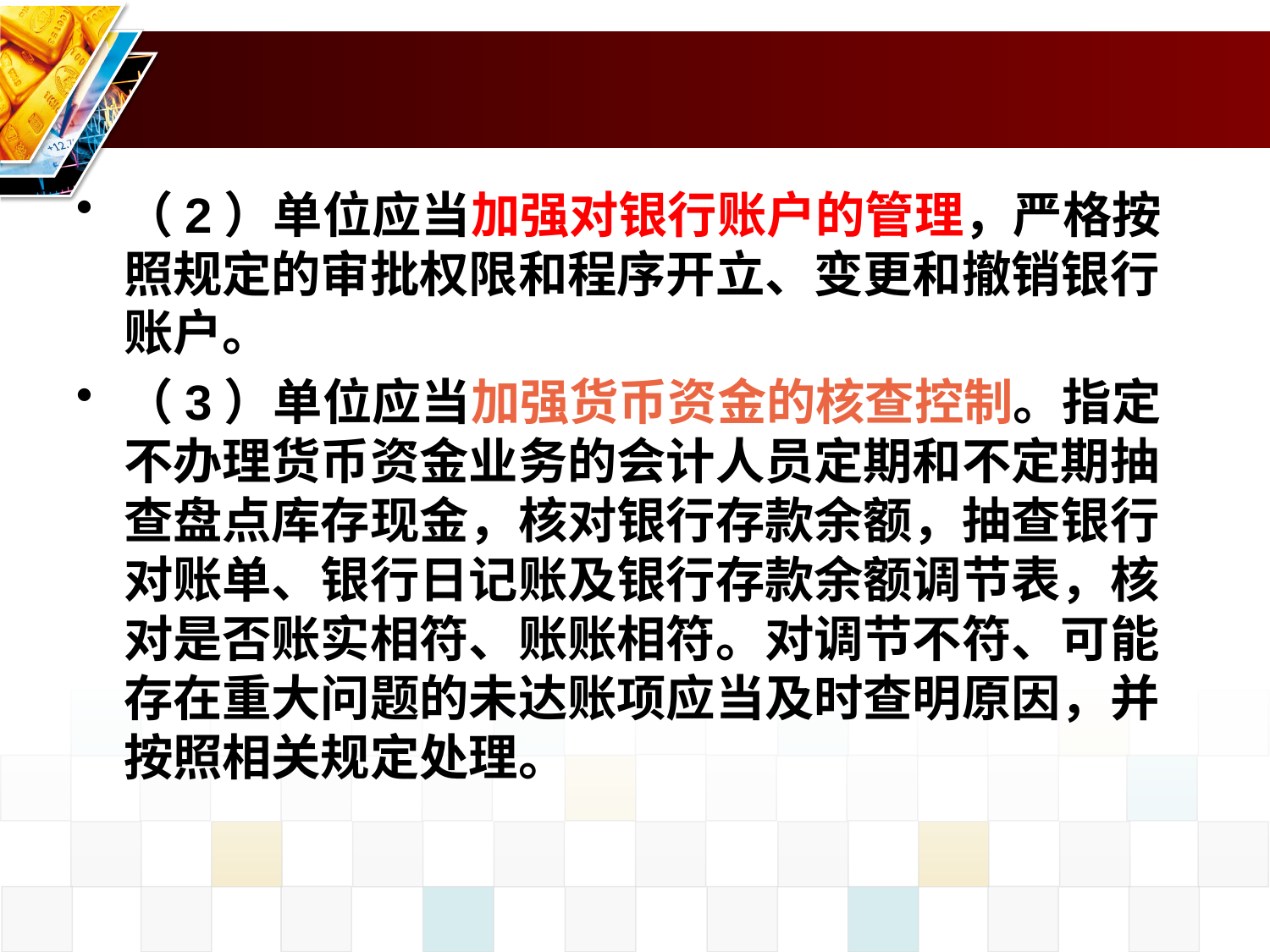

#
（2）单位应当加强对银行账户的管理，严格按照规定的审批权限和程序开立、变更和撤销银行账户。
（3）单位应当加强货币资金的核查控制。指定不办理货币资金业务的会计人员定期和不定期抽查盘点库存现金，核对银行存款余额，抽查银行对账单、银行日记账及银行存款余额调节表，核对是否账实相符、账账相符。对调节不符、可能存在重大问题的未达账项应当及时查明原因，并按照相关规定处理。